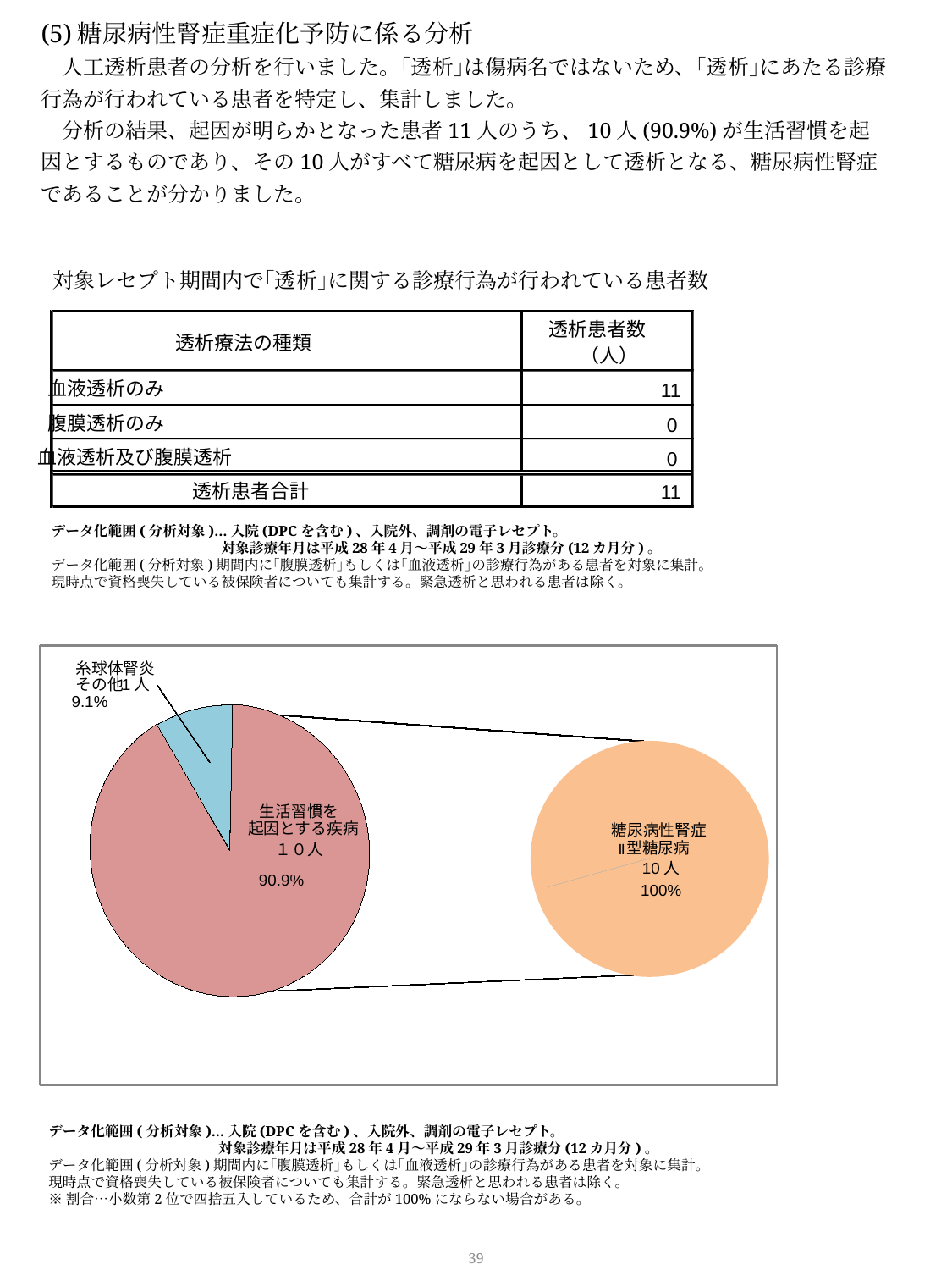

(5)糖尿病性腎症重症化予防に係る分析
　人工透析患者の分析を行いました。｢透析｣は傷病名ではないため、｢透析｣にあたる診療行為が行われている患者を特定し、集計しました。
　分析の結果、起因が明らかとなった患者11人のうち、10人(90.9%)が生活習慣を起因とするものであり、その10人がすべて糖尿病を起因として透析となる、糖尿病性腎症であることが分かりました。
対象レセプト期間内で｢透析｣に関する診療行為が行われている患者数

透析患者数
透析療法の種類
（人）

血液透析のみ
11

腹膜透析のみ
0

血液透析及び腹膜透析
0

透析患者合計
11

データ化範囲(分析対象)…入院(DPCを含む)、入院外、調剤の電子レセプト。
　　　　　　　　　　　　対象診療年月は平成28年4月～平成29年3月診療分(12カ月分)。
データ化範囲(分析対象)期間内に｢腹膜透析｣もしくは｢血液透析｣の診療行為がある患者を対象に集計。
現時点で資格喪失している被保険者についても集計する。緊急透析と思われる患者は除く。

糸球体腎炎
その他
1人
9.1%

生活習慣を

起因とする疾病
糖尿病性腎症
型糖尿病
１０人
Ⅱ

10人
90.9%
100%

データ化範囲(分析対象)…入院(DPCを含む)、入院外、調剤の電子レセプト。
　　　　　　　　　　　　対象診療年月は平成28年4月～平成29年3月診療分(12カ月分)。
データ化範囲(分析対象)期間内に｢腹膜透析｣もしくは｢血液透析｣の診療行為がある患者を対象に集計。
現時点で資格喪失している被保険者についても集計する。緊急透析と思われる患者は除く。
※割合…小数第2位で四捨五入しているため、合計が100%にならない場合がある。
39